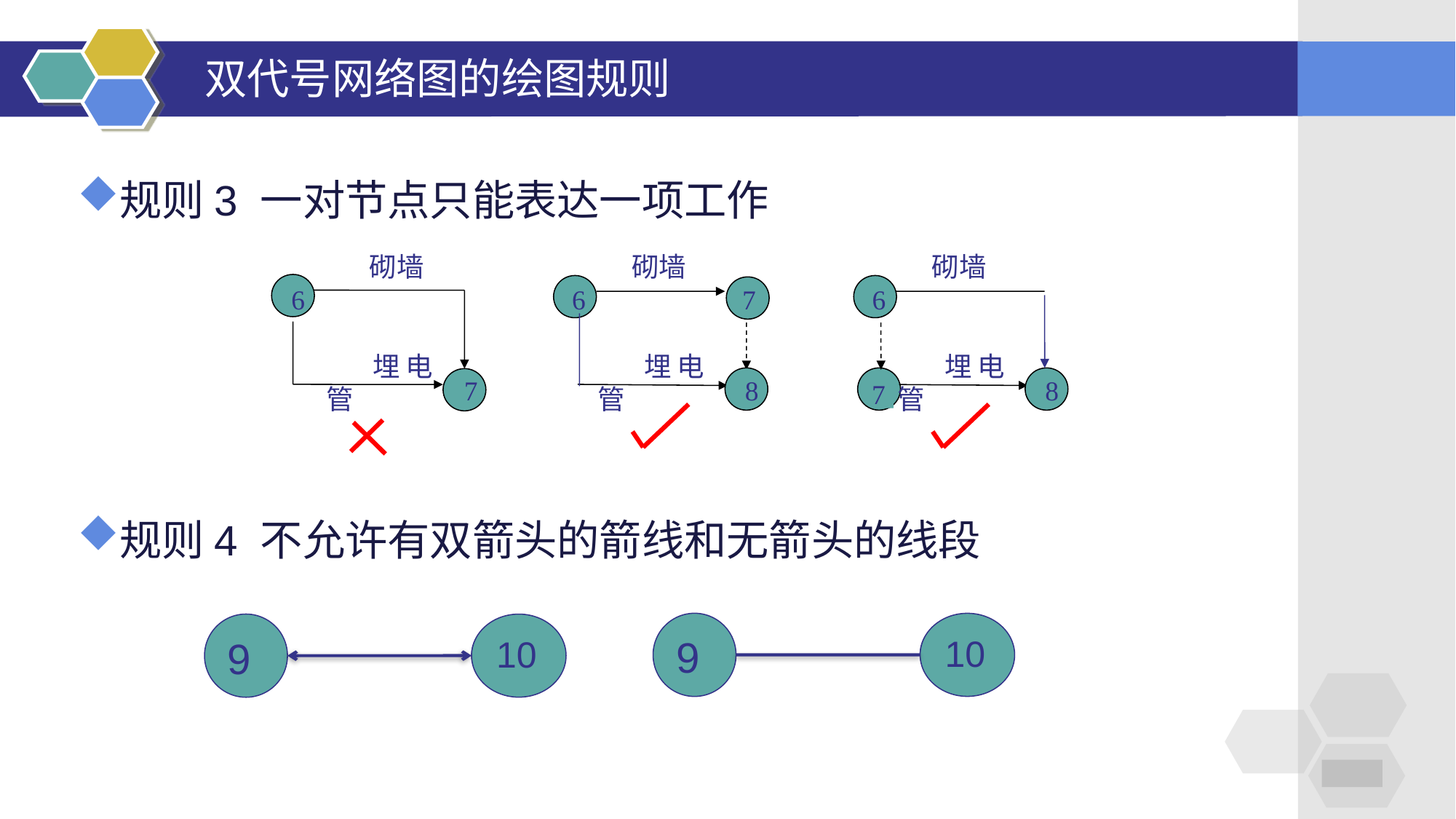

双代号网络图的绘图规则
规则3 一对节点只能表达一项工作

规则4 不允许有双箭头的箭线和无箭头的线段

   砌墙

   埋电管

   砌墙

6
7

   埋电管

8

   砌墙

6

   埋电管

8
7

6
7

9
10
9
10

6